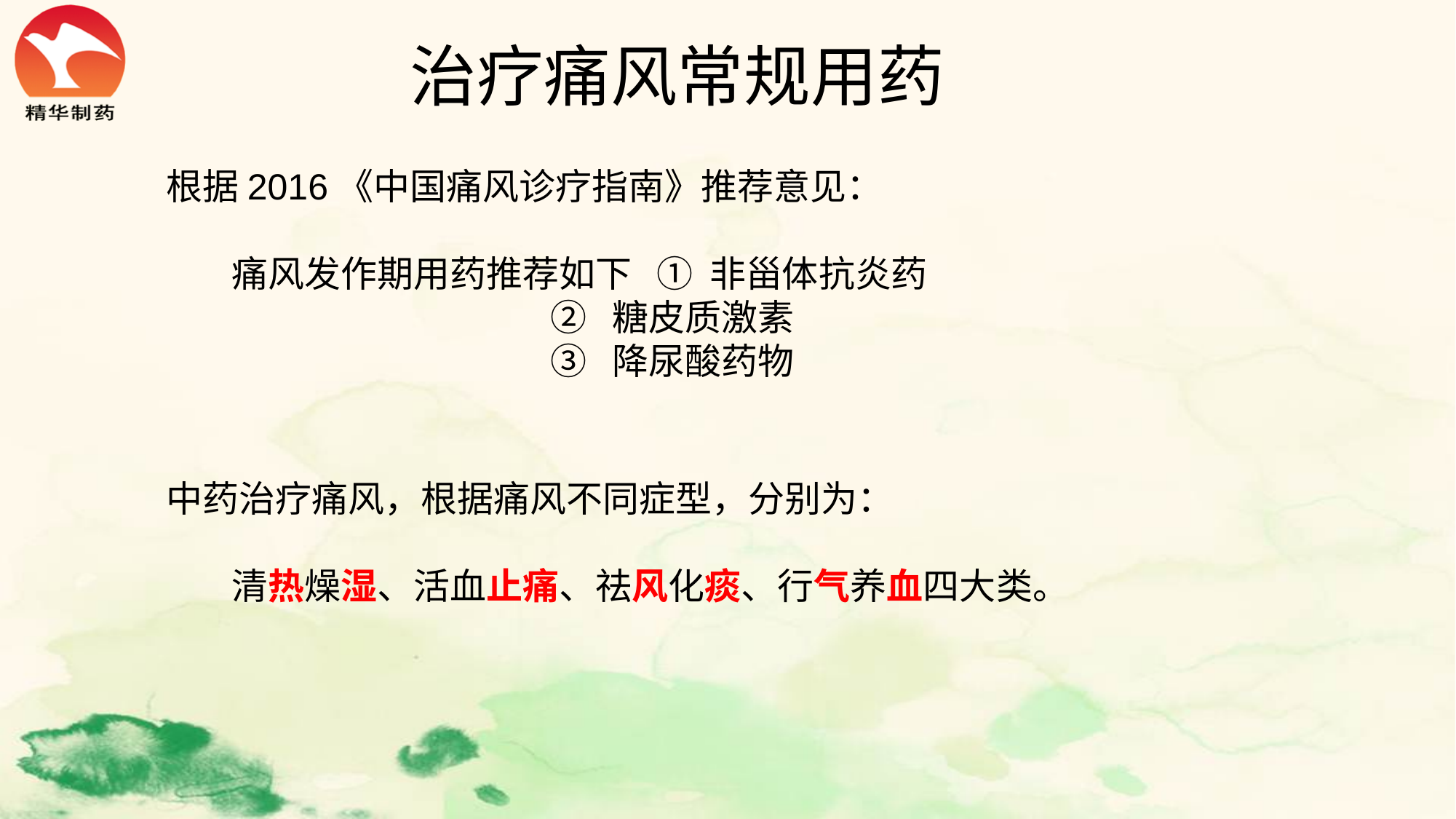

# 治疗痛风常规用药
根据2016《中国痛风诊疗指南》推荐意见：

       痛风发作期用药推荐如下   ①  非甾体抗炎药
                                               ②  糖皮质激素
                                               ③  降尿酸药物

中药治疗痛风，根据痛风不同症型，分别为：

       清热燥湿、活血止痛、祛风化痰、行气养血四大类。